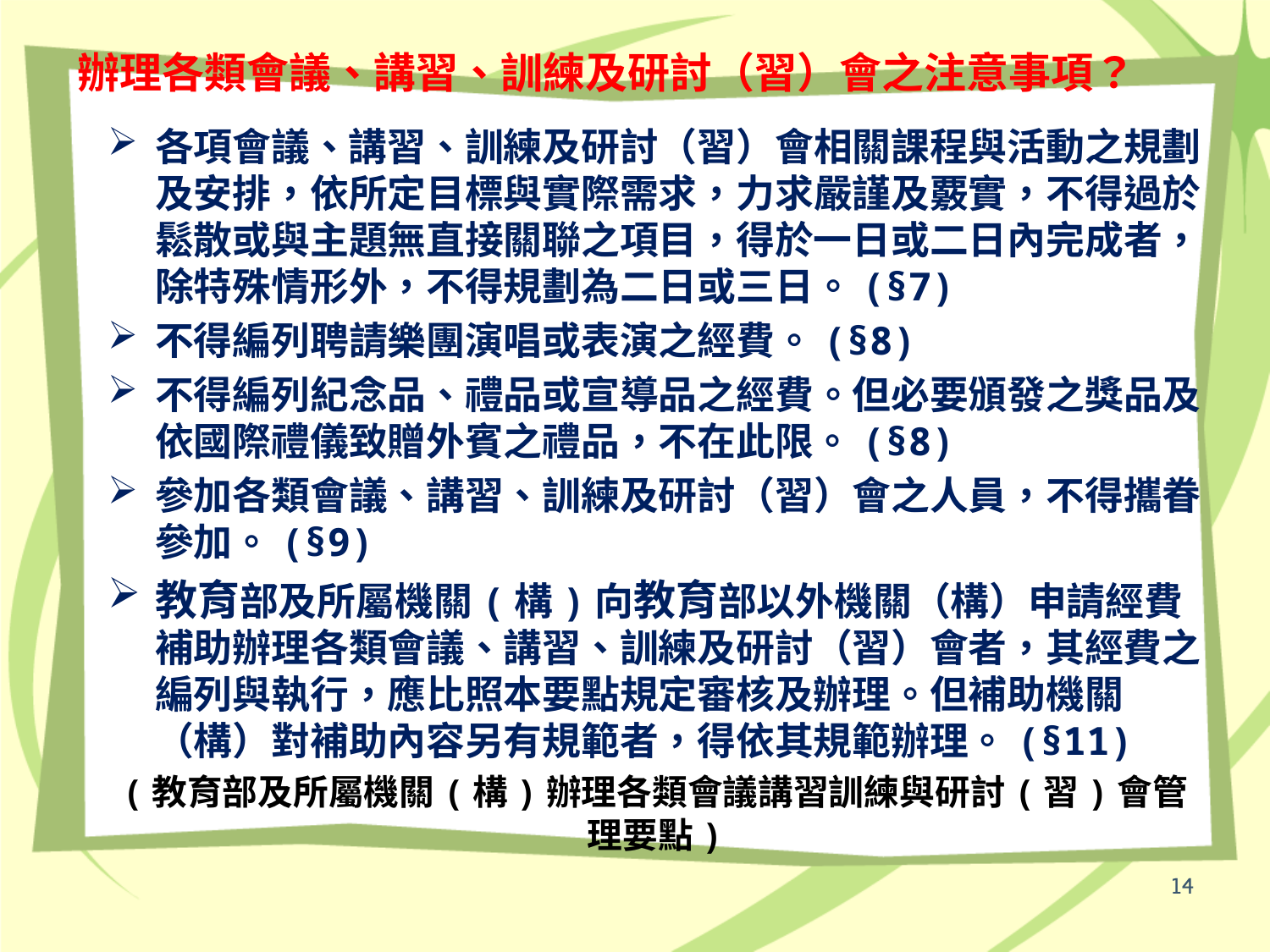

# 辦理各類會議、講習、訓練及研討（習）會之注意事項？
各項會議、講習、訓練及研討（習）會相關課程與活動之規劃及安排，依所定目標與實際需求，力求嚴謹及覈實，不得過於鬆散或與主題無直接關聯之項目，得於一日或二日內完成者，除特殊情形外，不得規劃為二日或三日。(§7)
不得編列聘請樂團演唱或表演之經費。(§8)
不得編列紀念品、禮品或宣導品之經費。但必要頒發之獎品及依國際禮儀致贈外賓之禮品，不在此限。(§8)
參加各類會議、講習、訓練及研討（習）會之人員，不得攜眷參加。(§9)
教育部及所屬機關(構)向教育部以外機關（構）申請經費補助辦理各類會議、講習、訓練及研討（習）會者，其經費之編列與執行，應比照本要點規定審核及辦理。但補助機關（構）對補助內容另有規範者，得依其規範辦理。(§11)
(教育部及所屬機關(構)辦理各類會議講習訓練與研討(習)會管理要點)

(教育部補(捐)助及委辦經費核撥結報作業要點)
14